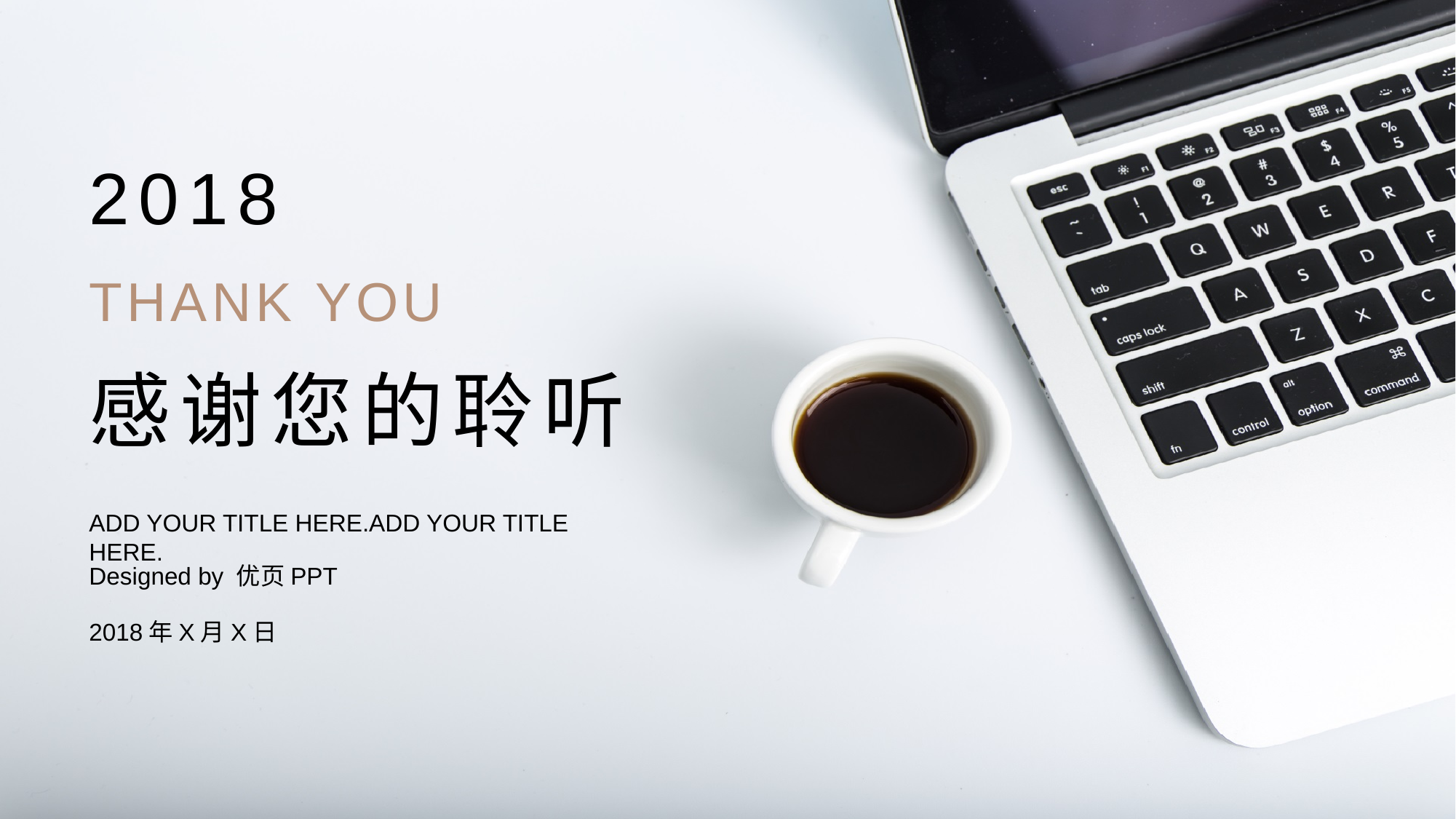

2018
THANK YOU
感谢您的聆听
ADD YOUR TITLE HERE.ADD YOUR TITLE HERE.
Designed by 优页PPT
2018年X月X日